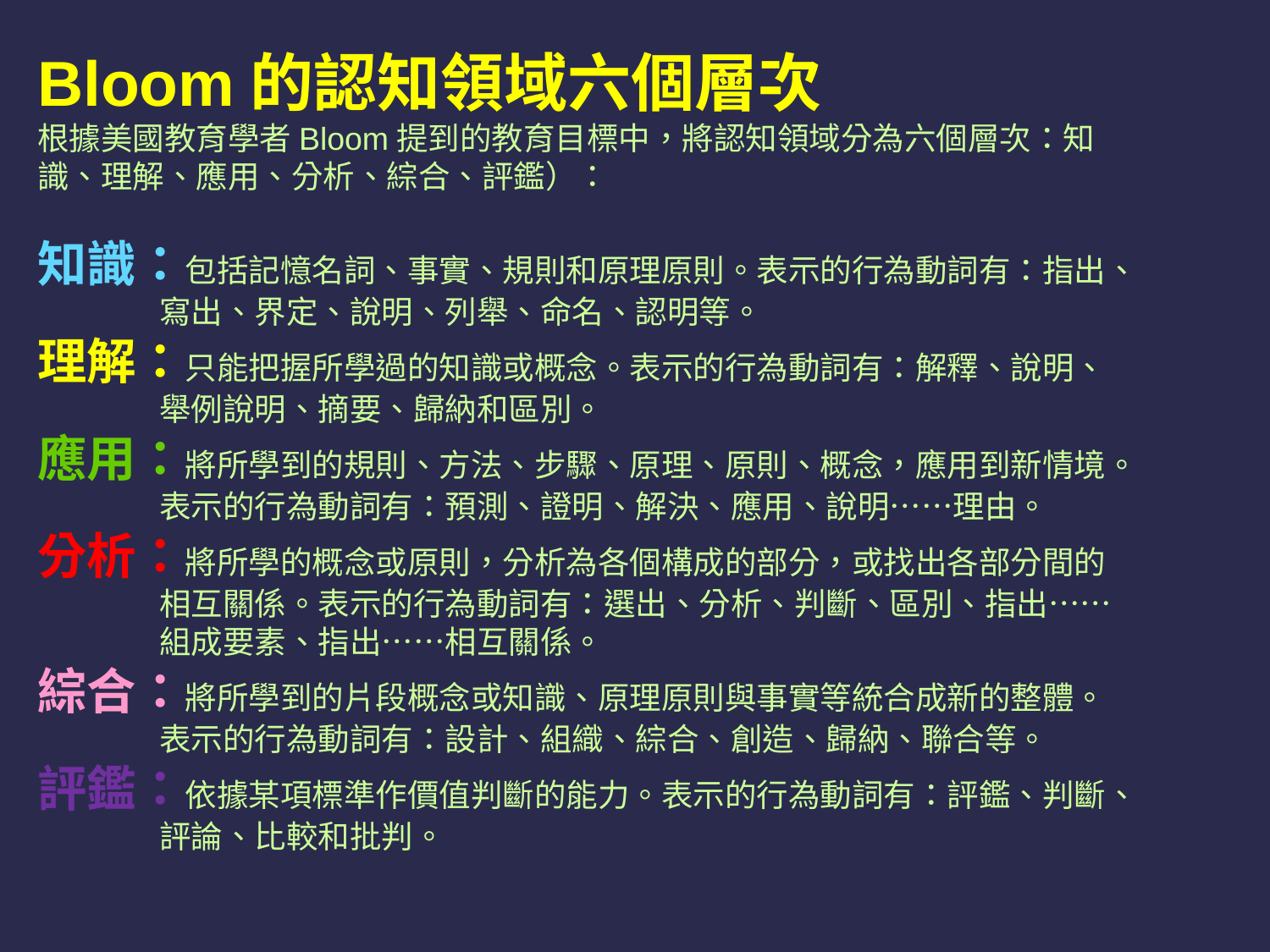

Bloom的認知領域六個層次
根據美國教育學者Bloom提到的教育目標中，將認知領域分為六個層次：知識、理解、應用、分析、綜合、評鑑）：
知識：包括記憶名詞、事實、規則和原理原則。表示的行為動詞有：指出、
                 寫出、界定、說明、列舉、命名、認明等。
理解：只能把握所學過的知識或概念。表示的行為動詞有：解釋、說明、
                 舉例說明、摘要、歸納和區別。
應用：將所學到的規則、方法、步驟、原理、原則、概念，應用到新情境。
                 表示的行為動詞有：預測、證明、解決、應用、說明……理由。
分析：將所學的概念或原則，分析為各個構成的部分，或找出各部分間的
                 相互關係。表示的行為動詞有：選出、分析、判斷、區別、指出……
                 組成要素、指出……相互關係。
綜合：將所學到的片段概念或知識、原理原則與事實等統合成新的整體。
                 表示的行為動詞有：設計、組織、綜合、創造、歸納、聯合等。
評鑑：依據某項標準作價值判斷的能力。表示的行為動詞有：評鑑、判斷、
                 評論、比較和批判。